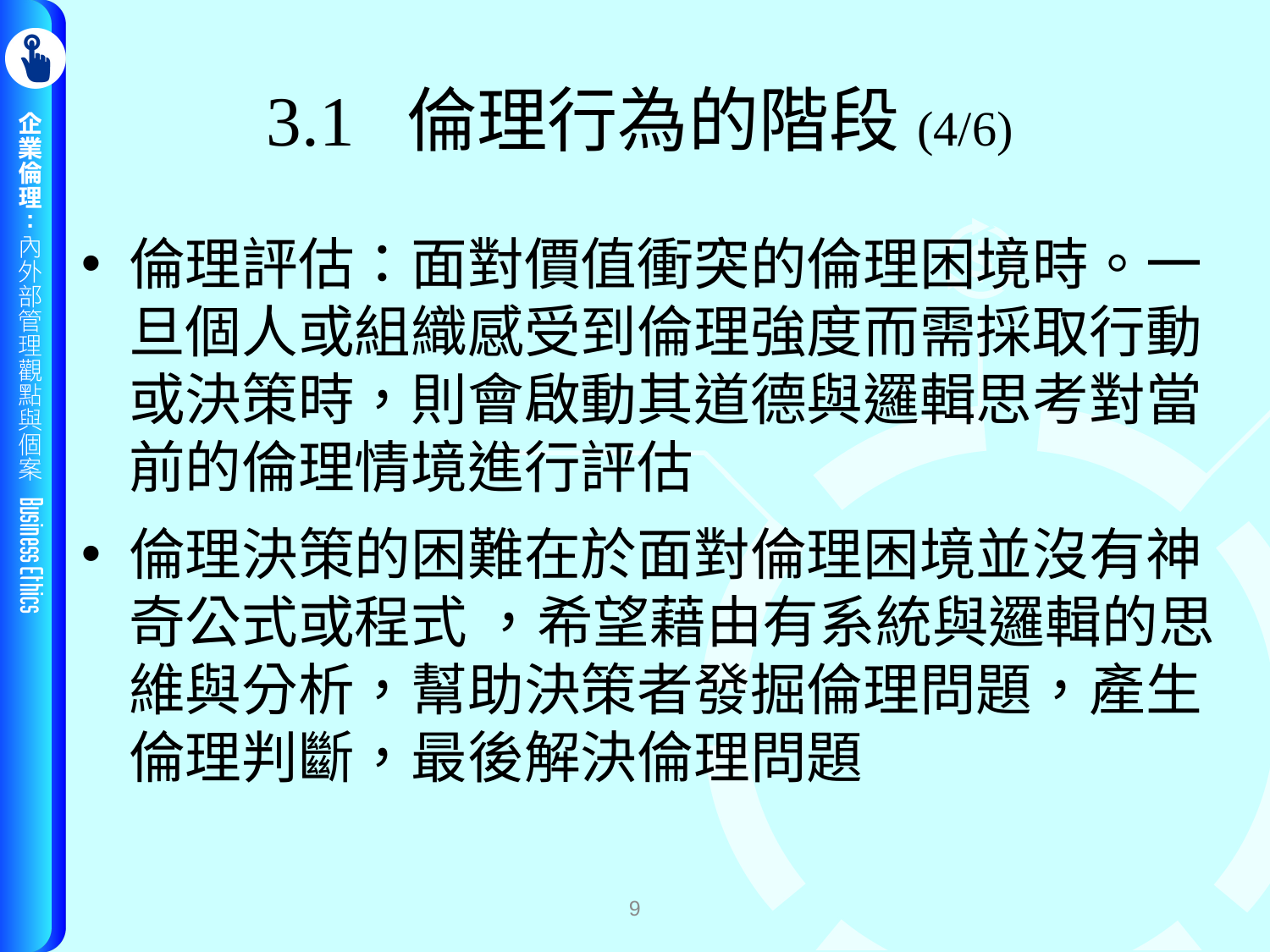

# 3.1  倫理行為的階段(4/6)
倫理評估：面對價值衝突的倫理困境時。一旦個人或組織感受到倫理強度而需採取行動或決策時，則會啟動其道德與邏輯思考對當前的倫理情境進行評估
倫理決策的困難在於面對倫理困境並沒有神奇公式或程式 ，希望藉由有系統與邏輯的思維與分析，幫助決策者發掘倫理問題，產生倫理判斷，最後解決倫理問題
9